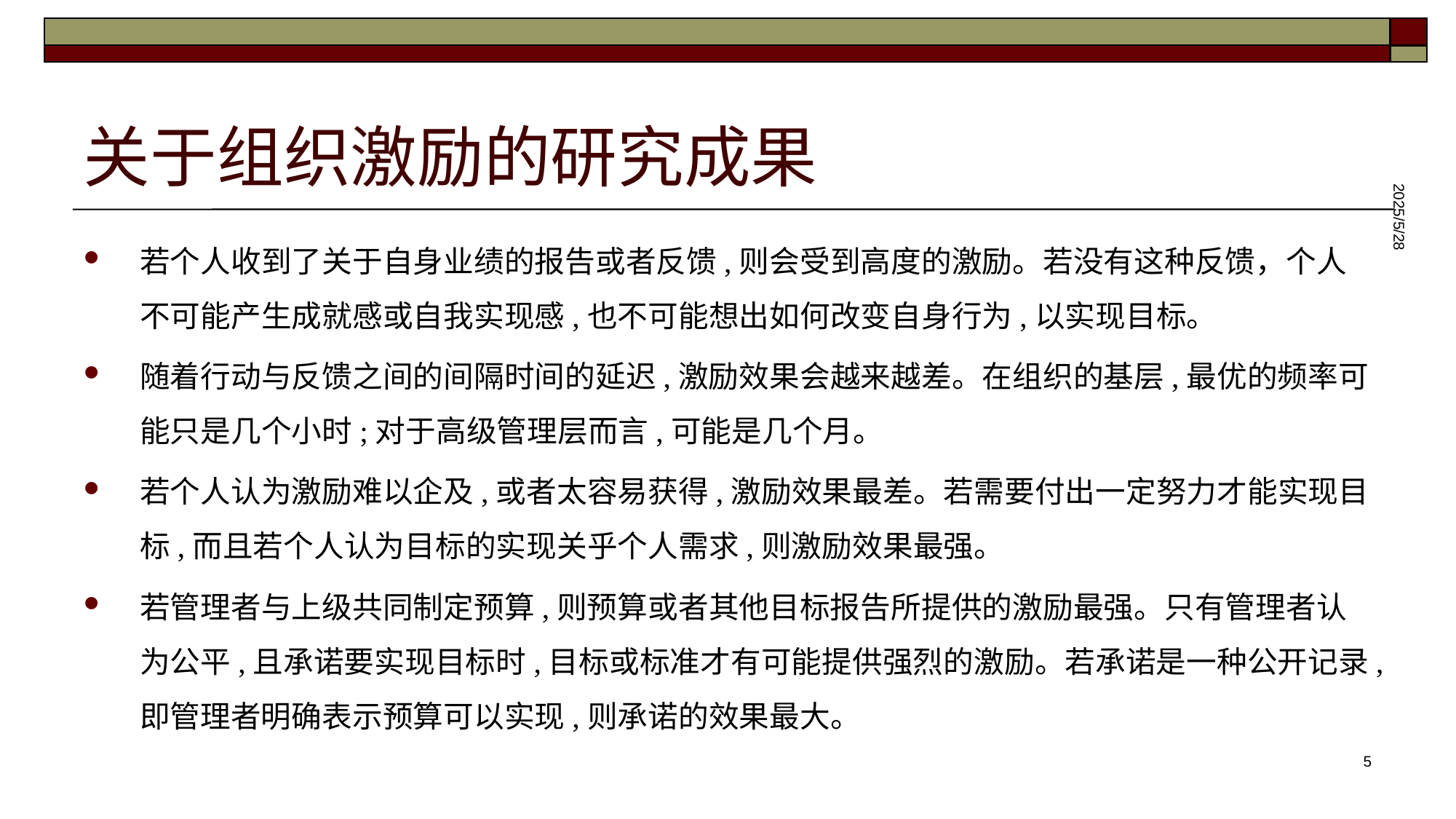

# 关于组织激励的研究成果
2025/5/28
若个人收到了关于自身业绩的报告或者反馈,则会受到高度的激励。若没有这种反馈，个人不可能产生成就感或自我实现感,也不可能想出如何改变自身行为,以实现目标。
随着行动与反馈之间的间隔时间的延迟,激励效果会越来越差。在组织的基层,最优的频率可能只是几个小时;对于高级管理层而言,可能是几个月。
若个人认为激励难以企及,或者太容易获得,激励效果最差。若需要付出一定努力才能实现目标,而且若个人认为目标的实现关乎个人需求,则激励效果最强。
若管理者与上级共同制定预算,则预算或者其他目标报告所提供的激励最强。只有管理者认为公平,且承诺要实现目标时,目标或标准才有可能提供强烈的激励。若承诺是一种公开记录,即管理者明确表示预算可以实现,则承诺的效果最大。

5